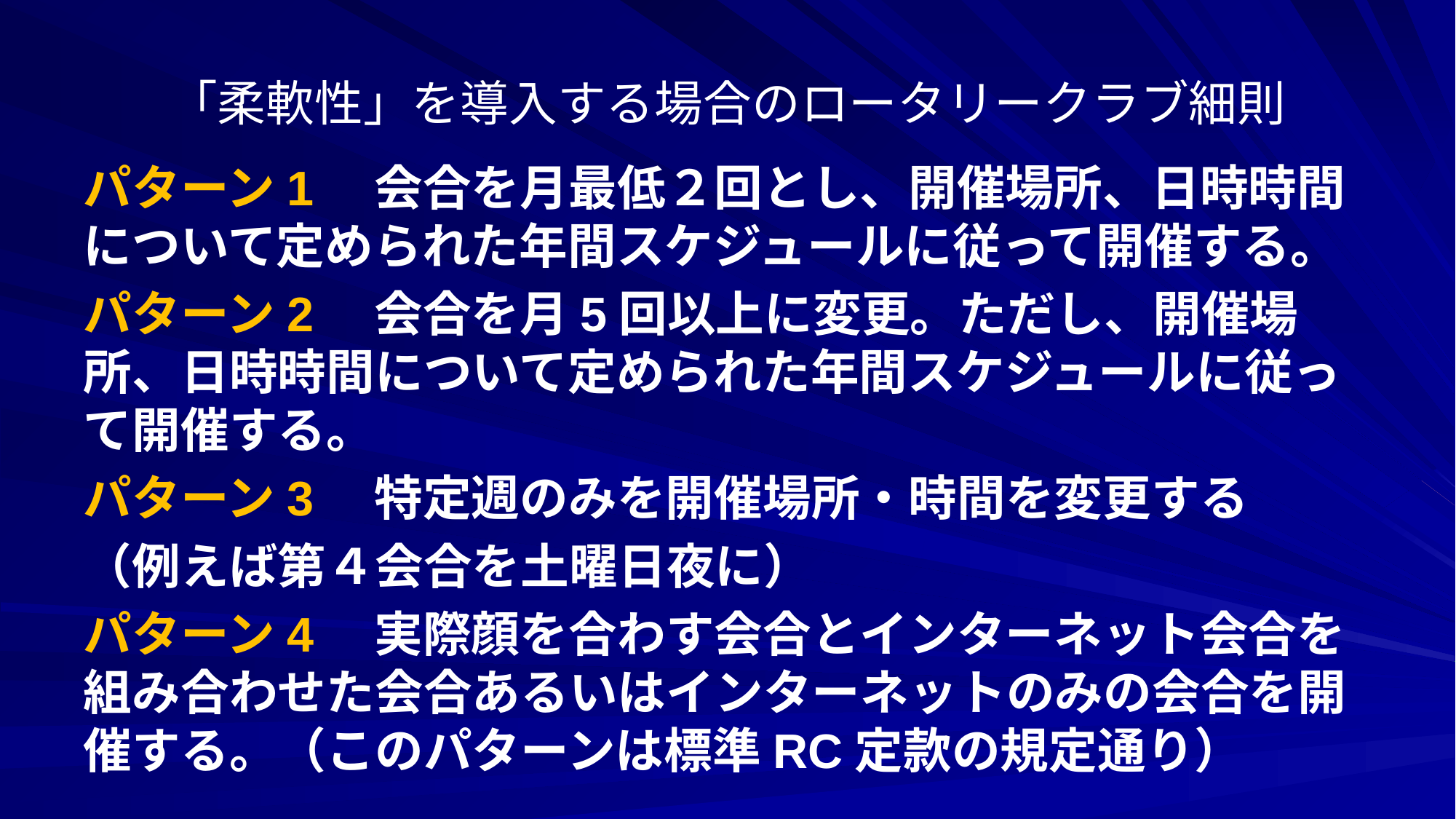

# 「柔軟性」を導入する場合のロータリークラブ細則
パターン1　会合を月最低２回とし、開催場所、日時時間について定められた年間スケジュールに従って開催する。
パターン2　会合を月5回以上に変更。ただし、開催場所、日時時間について定められた年間スケジュールに従って開催する。
パターン3　特定週のみを開催場所・時間を変更する
（例えば第４会合を土曜日夜に）
パターン4　実際顔を合わす会合とインターネット会合を組み合わせた会合あるいはインターネットのみの会合を開催する。（このパターンは標準RC定款の規定通り）